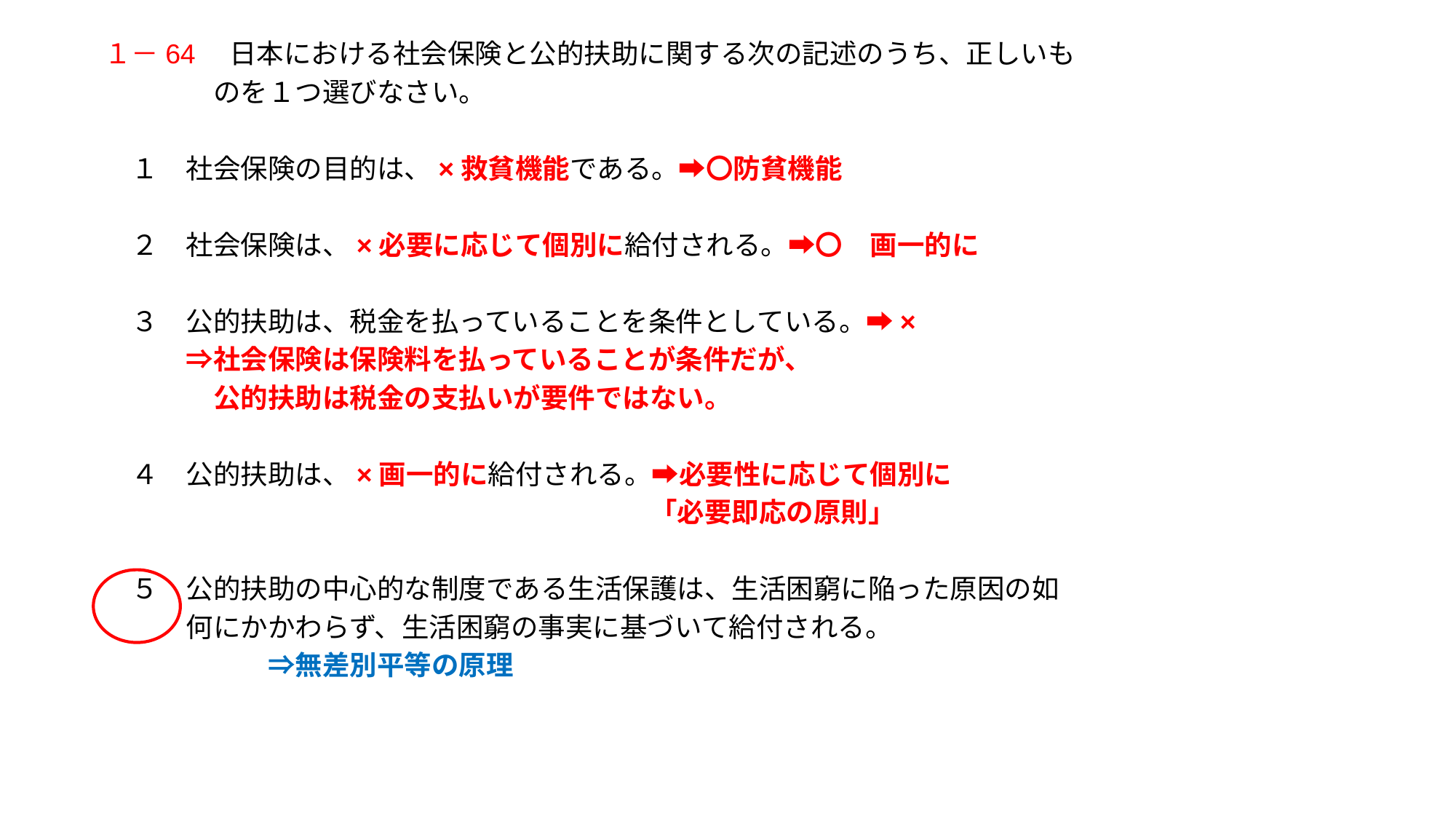

１－64　日本における社会保険と公的扶助に関する次の記述のうち、正しいも
　　　　のを１つ選びなさい。

　１　社会保険の目的は、×救貧機能である。➡〇防貧機能

　２　社会保険は、×必要に応じて個別に給付される。➡〇　画一的に

　３　公的扶助は、税金を払っていることを条件としている。➡×
　　　⇒社会保険は保険料を払っていることが条件だが、
　　　　公的扶助は税金の支払いが要件ではない。

　４　公的扶助は、×画一的に給付される。➡必要性に応じて個別に
　　　　　　　　　　　　　　　　　　　　「必要即応の原則」

　５　公的扶助の中心的な制度である生活保護は、生活困窮に陥った原因の如
　　　何にかかわらず、生活困窮の事実に基づいて給付される。
　　　　　　⇒無差別平等の原理